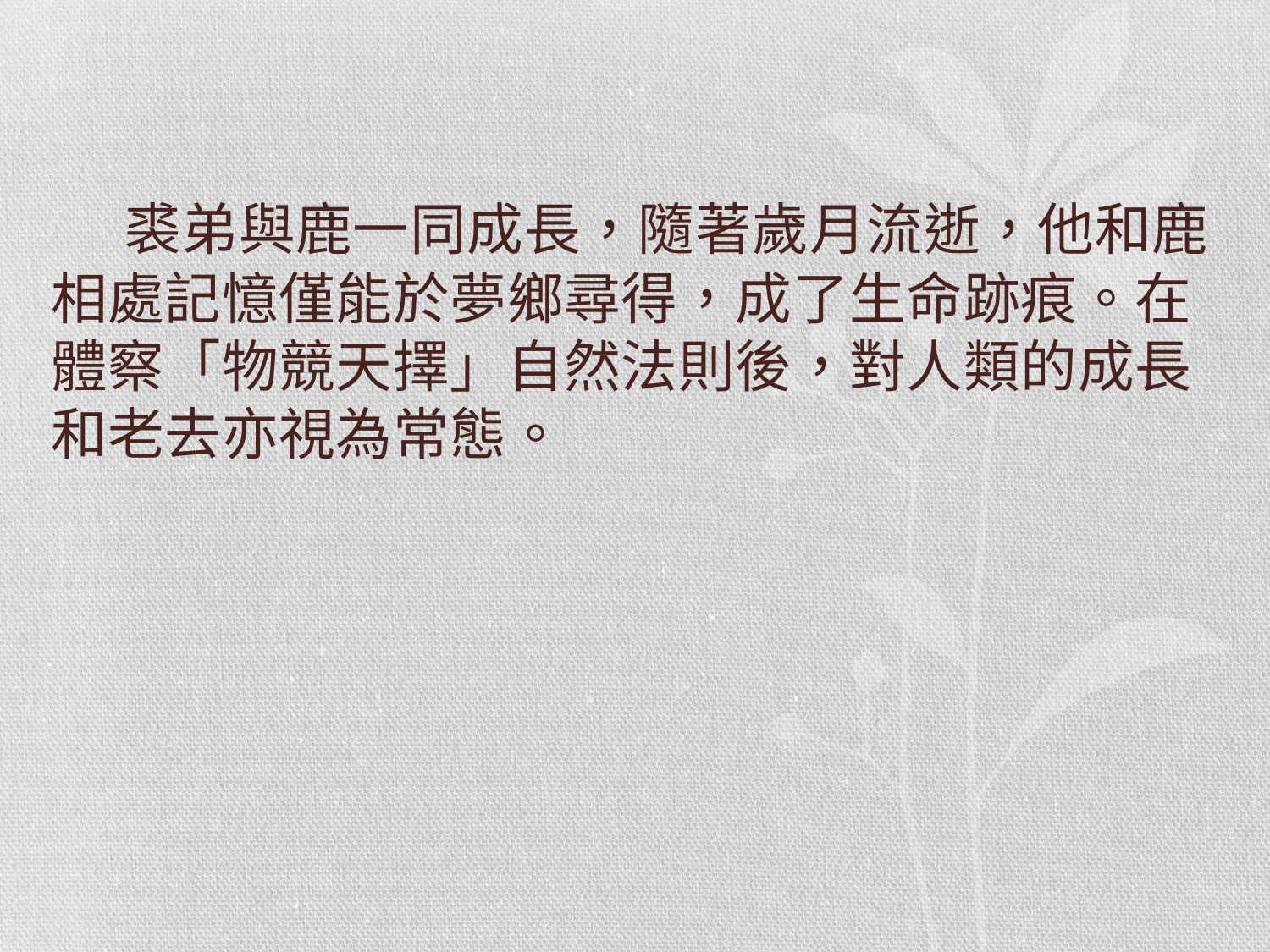

#
    裘弟與鹿一同成長，隨著歲月流逝，他和鹿相處記憶僅能於夢鄉尋得，成了生命跡痕。在體察「物競天擇」自然法則後，對人類的成長和老去亦視為常態。